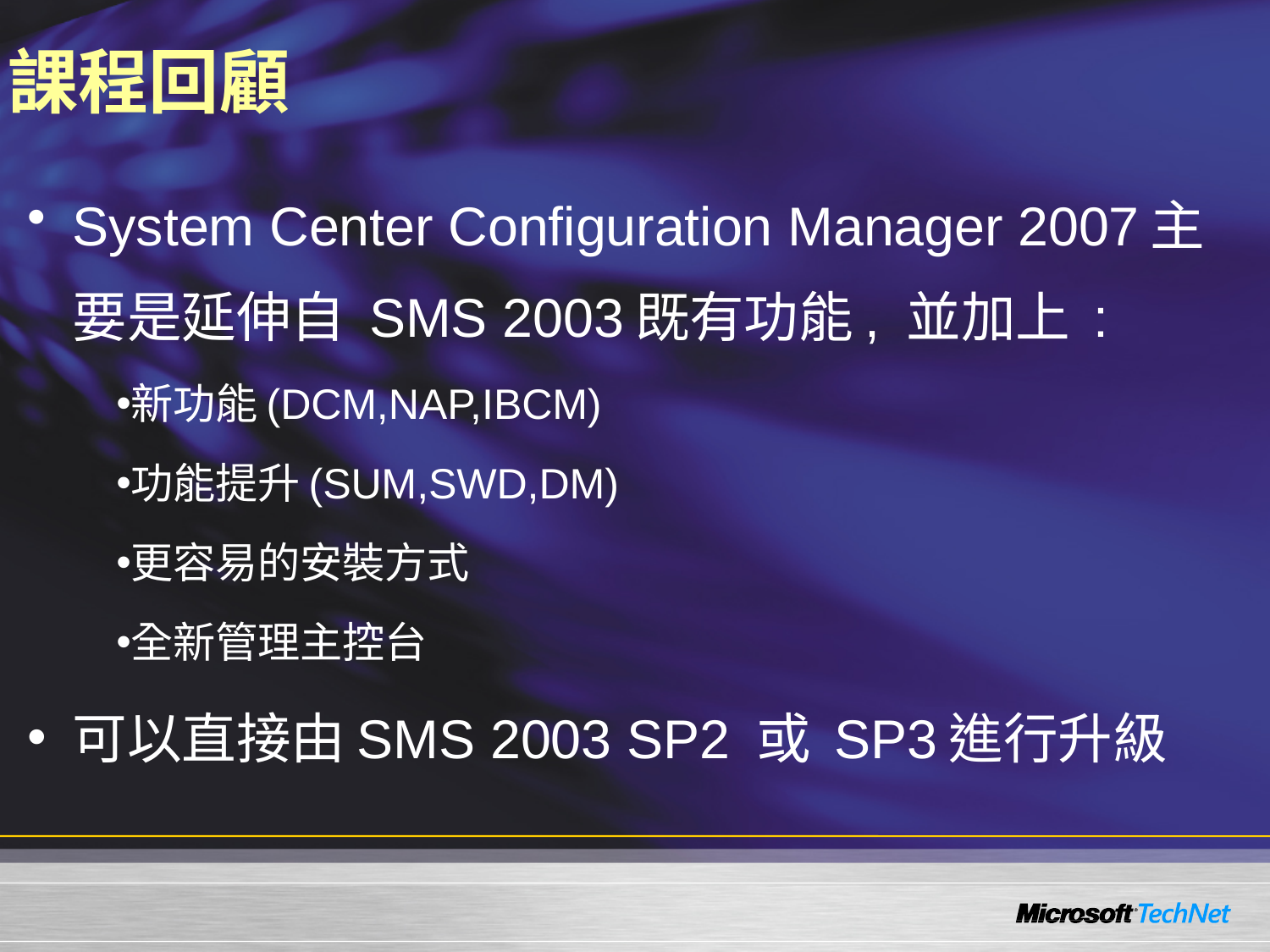

# 課程回顧
System Center Configuration Manager 2007主要是延伸自 SMS 2003既有功能, 並加上 :
新功能(DCM,NAP,IBCM)
功能提升(SUM,SWD,DM)
更容易的安裝方式
全新管理主控台
可以直接由SMS 2003 SP2 或 SP3進行升級